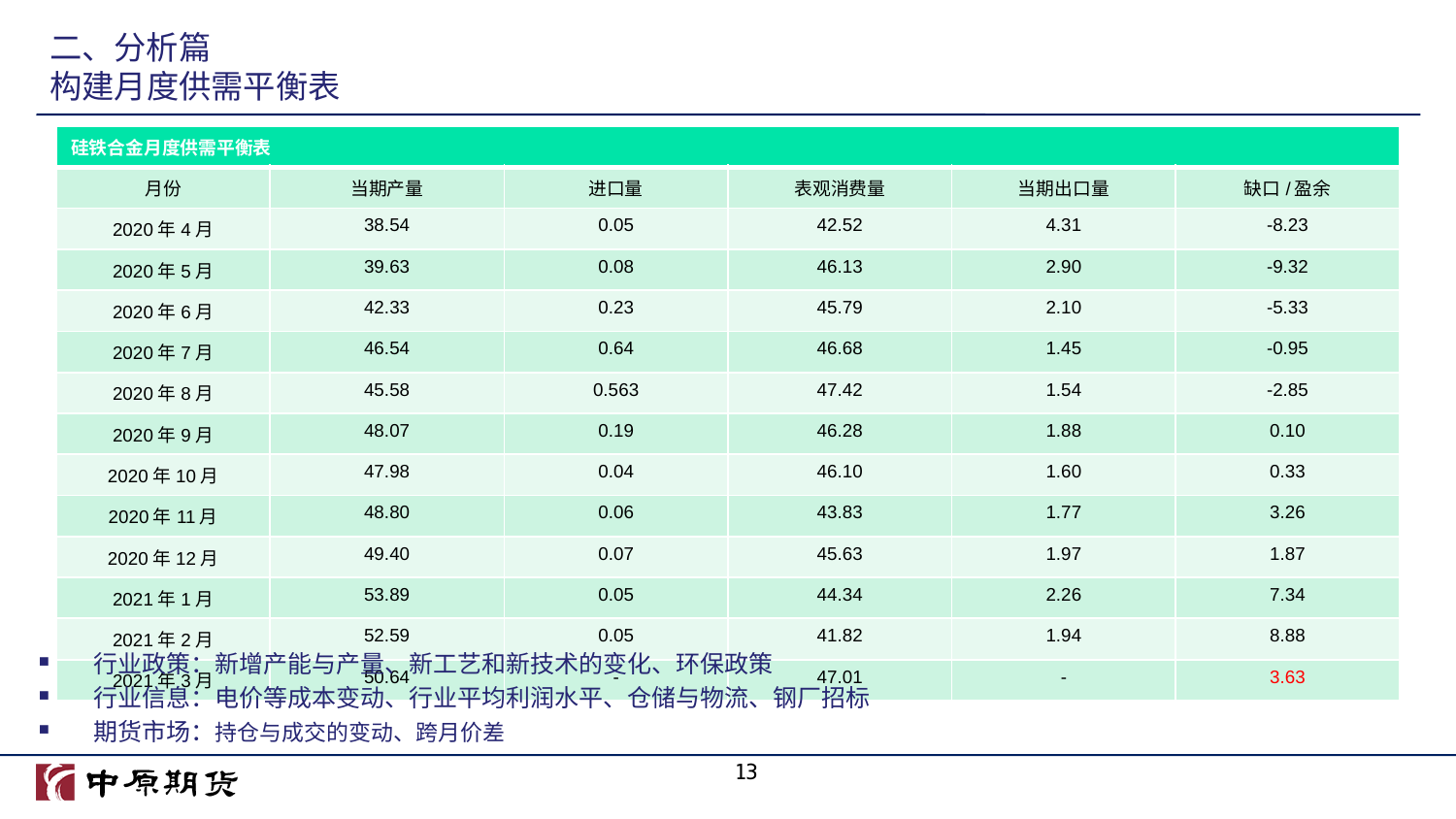

# 二、分析篇 构建月度供需平衡表
| 硅铁合金月度供需平衡表 |  |  |  |  |  |
| --- | --- | --- | --- | --- | --- |
| 月份 | 当期产量 | 进口量 | 表观消费量 | 当期出口量 | 缺口/盈余 |
| 2020年4月 | 38.54 | 0.05 | 42.52 | 4.31 | -8.23 |
| 2020年5月 | 39.63 | 0.08 | 46.13 | 2.90 | -9.32 |
| 2020年6月 | 42.33 | 0.23 | 45.79 | 2.10 | -5.33 |
| 2020年7月 | 46.54 | 0.64 | 46.68 | 1.45 | -0.95 |
| 2020年8月 | 45.58 | 0.563 | 47.42 | 1.54 | -2.85 |
| 2020年9月 | 48.07 | 0.19 | 46.28 | 1.88 | 0.10 |
| 2020年10月 | 47.98 | 0.04 | 46.10 | 1.60 | 0.33 |
| 2020年11月 | 48.80 | 0.06 | 43.83 | 1.77 | 3.26 |
| 2020年12月 | 49.40 | 0.07 | 45.63 | 1.97 | 1.87 |
| 2021年1月 | 53.89 | 0.05 | 44.34 | 2.26 | 7.34 |
| 2021年2月 | 52.59 | 0.05 | 41.82 | 1.94 | 8.88 |
| 2021年3月 | 50.64 | - | 47.01 | - | 3.63 |
行业政策：新增产能与产量、新工艺和新技术的变化、环保政策
行业信息：电价等成本变动、行业平均利润水平、仓储与物流、钢厂招标
期货市场：持仓与成交的变动、跨月价差
13